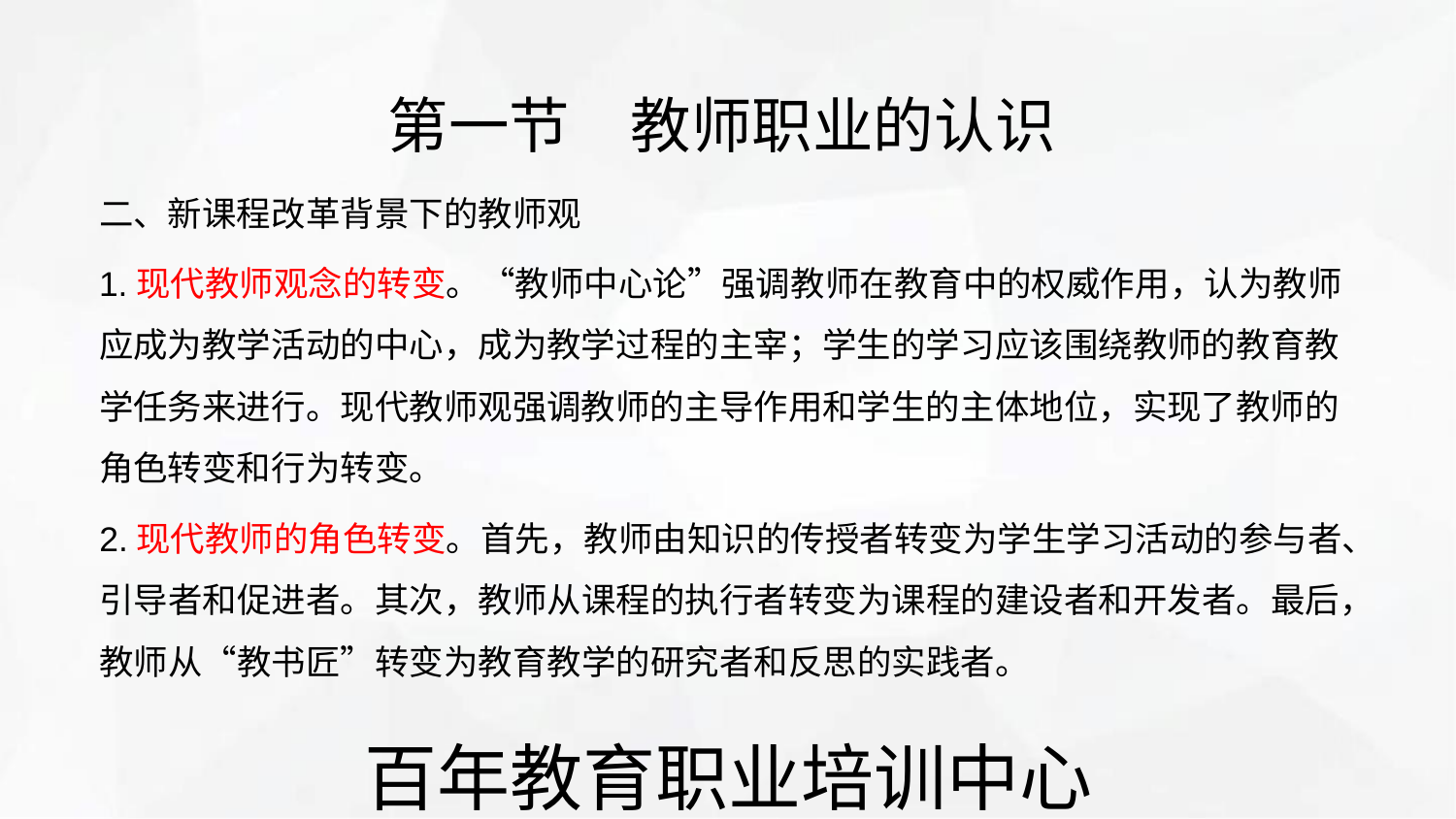

第一节　教师职业的认识
二、新课程改革背景下的教师观
1.现代教师观念的转变。“教师中心论”强调教师在教育中的权威作用，认为教师
应成为教学活动的中心，成为教学过程的主宰；学生的学习应该围绕教师的教育教
学任务来进行。现代教师观强调教师的主导作用和学生的主体地位，实现了教师的
角色转变和行为转变。
2.现代教师的角色转变。首先，教师由知识的传授者转变为学生学习活动的参与者、
引导者和促进者。其次，教师从课程的执行者转变为课程的建设者和开发者。最后，
教师从“教书匠”转变为教育教学的研究者和反思的实践者。
百年教育职业培训中心